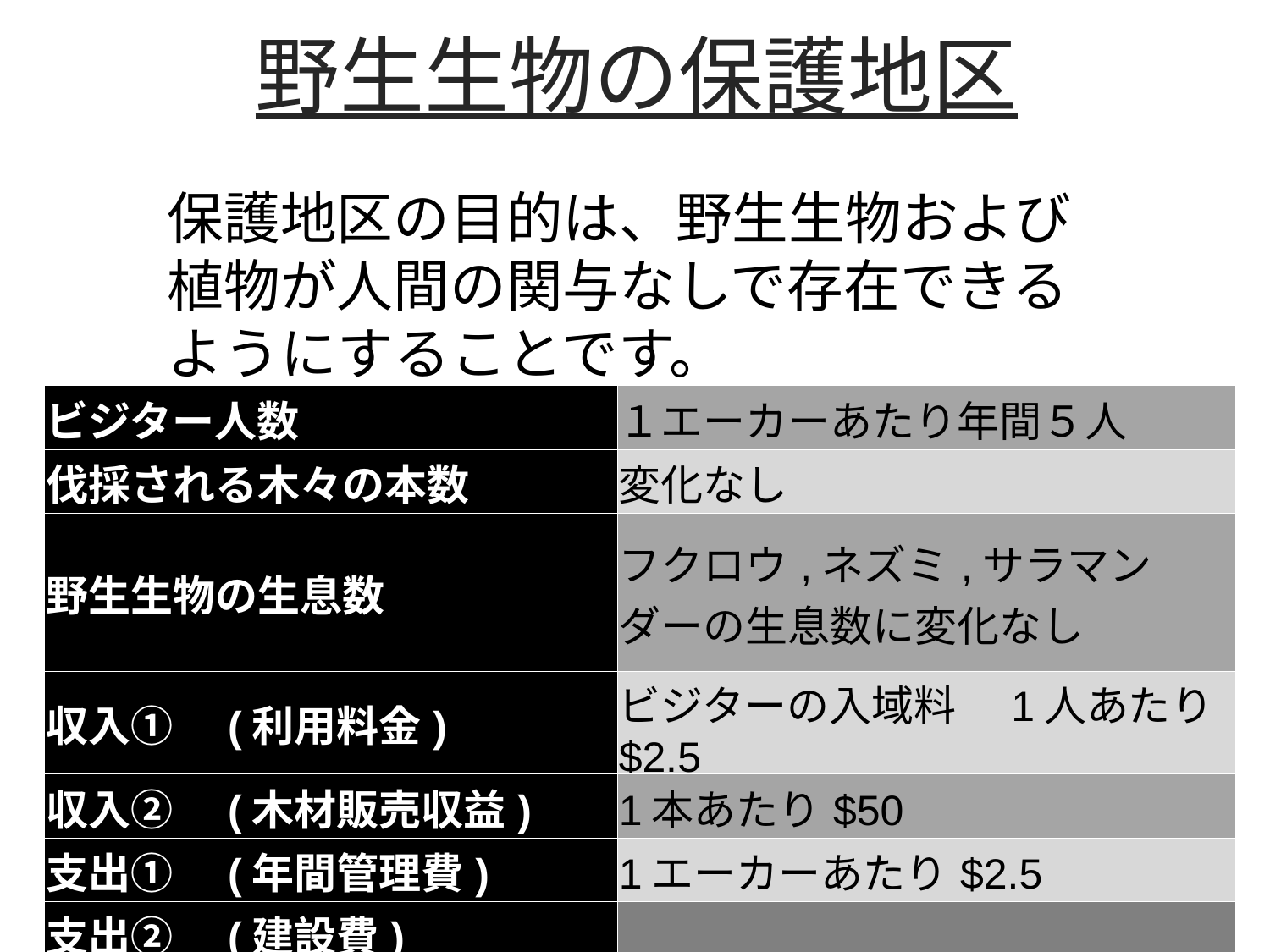

# 野生生物の保護地区
保護地区の目的は、野生生物および植物が人間の関与なしで存在できるようにすることです。
| ビジター人数 | １エーカーあたり年間５人 |
| --- | --- |
| 伐採される木々の本数 | 変化なし |
| 野生生物の生息数 | フクロウ,ネズミ,サラマンダーの生息数に変化なし |
| 収入①　(利用料金) | ビジターの入域料　1人あたり$2.5 |
| 収入②　(木材販売収益) | 1本あたり$50 |
| 支出①　(年間管理費) | 1エーカーあたり$2.5 |
| 支出②　(建設費) |  |